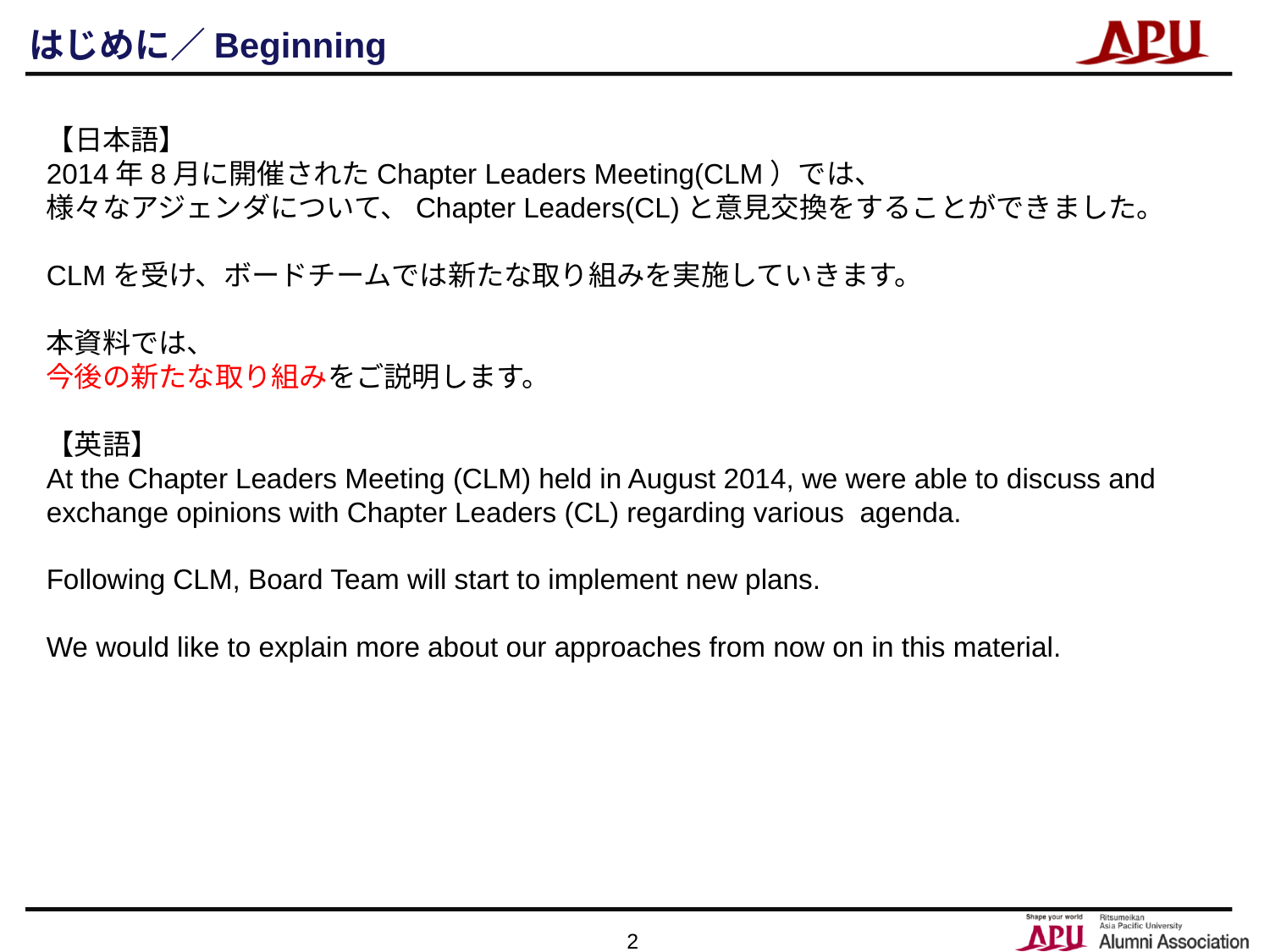

はじめに／Beginning

【日本語】
2014年8月に開催されたChapter Leaders Meeting(CLM）では、
様々なアジェンダについて、Chapter Leaders(CL)と意見交換をすることができました。

CLMを受け、ボードチームでは新たな取り組みを実施していきます。

本資料では、
今後の新たな取り組みをご説明します。

【英語】
At the Chapter Leaders Meeting (CLM) held in August 2014, we were able to discuss and exchange opinions with Chapter Leaders (CL) regarding various  agenda.

Following CLM, Board Team will start to implement new plans.

We would like to explain more about our approaches from now on in this material.

2